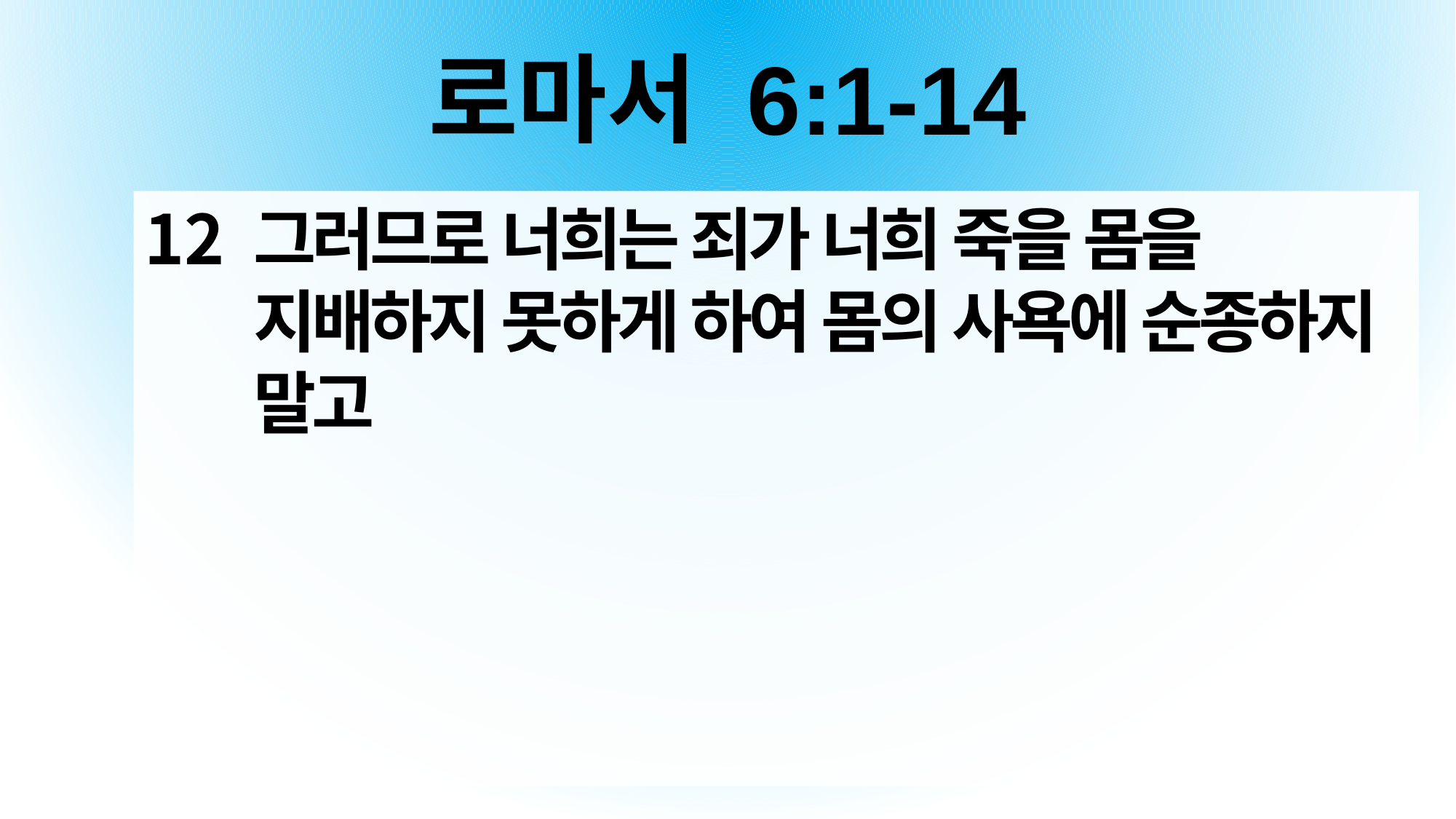

# 로마서 6:1-14
그러므로 너희는 죄가 너희 죽을 몸을 지배하지 못하게 하여 몸의 사욕에 순종하지 말고